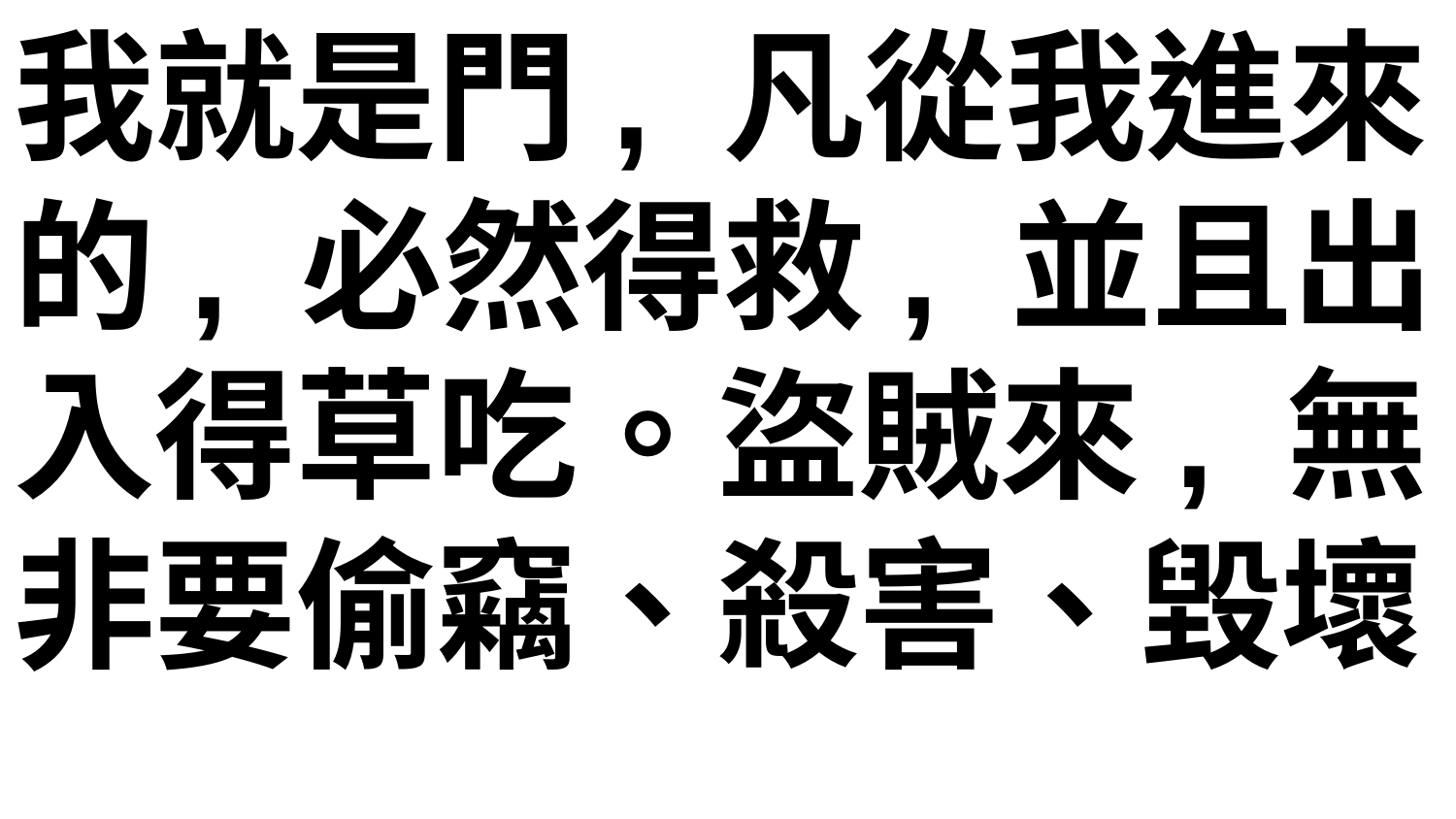

我就是門, 凡從我進來的, 必然得救, 並且出入得草吃。盜賊來, 無非要偷竊、殺害、毀壞;